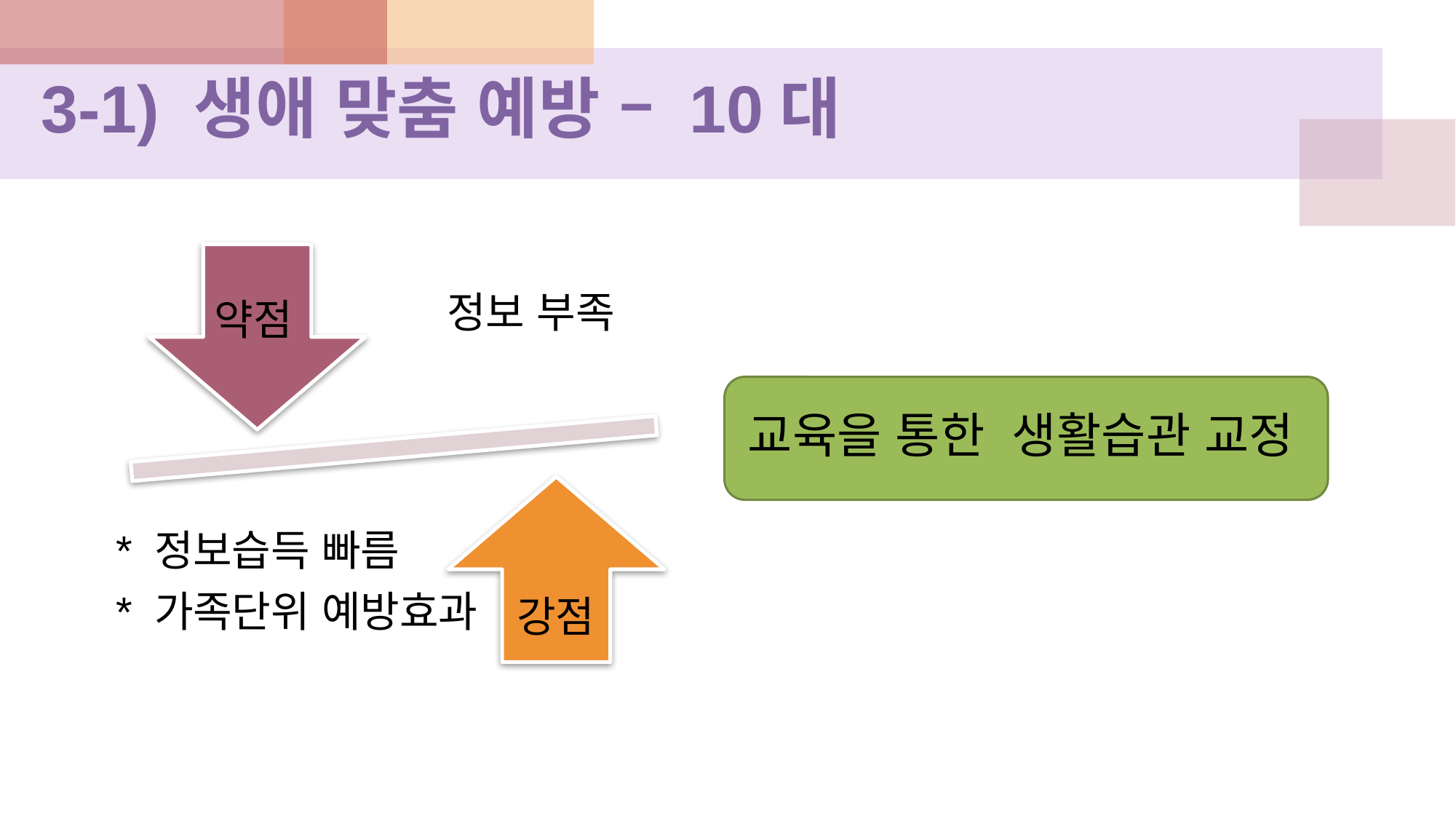

3-1) 생애 맞춤 예방 – 10대
정보 부족
* 정보습득 빠름
* 가족단위 예방효과
약점

교육을 통한  생활습관 교정
강점